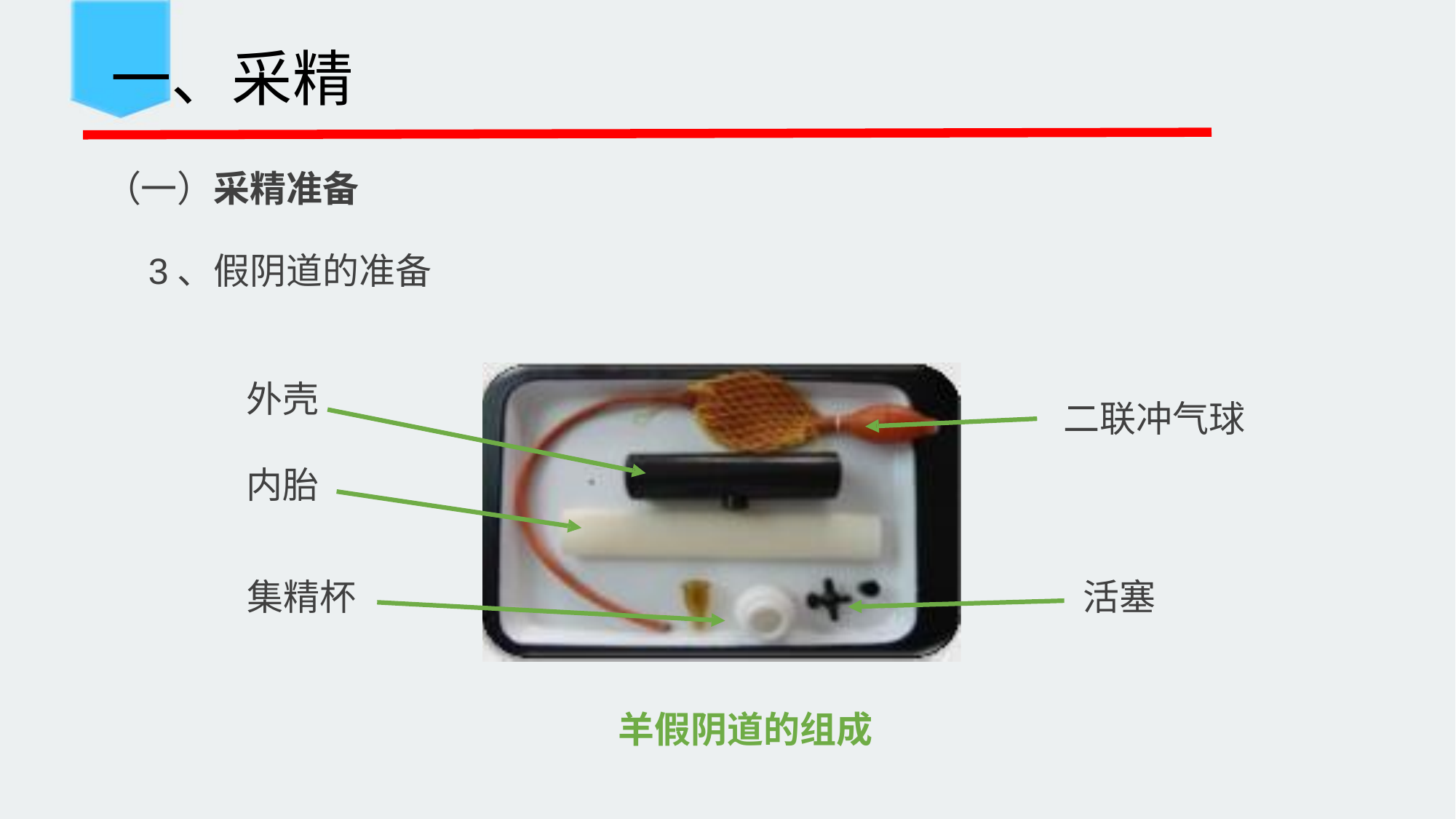

一、采精
  （一）采精准备

3、假阴道的准备

外壳
内胎
二联冲气球

集精杯
活塞

羊假阴道的组成